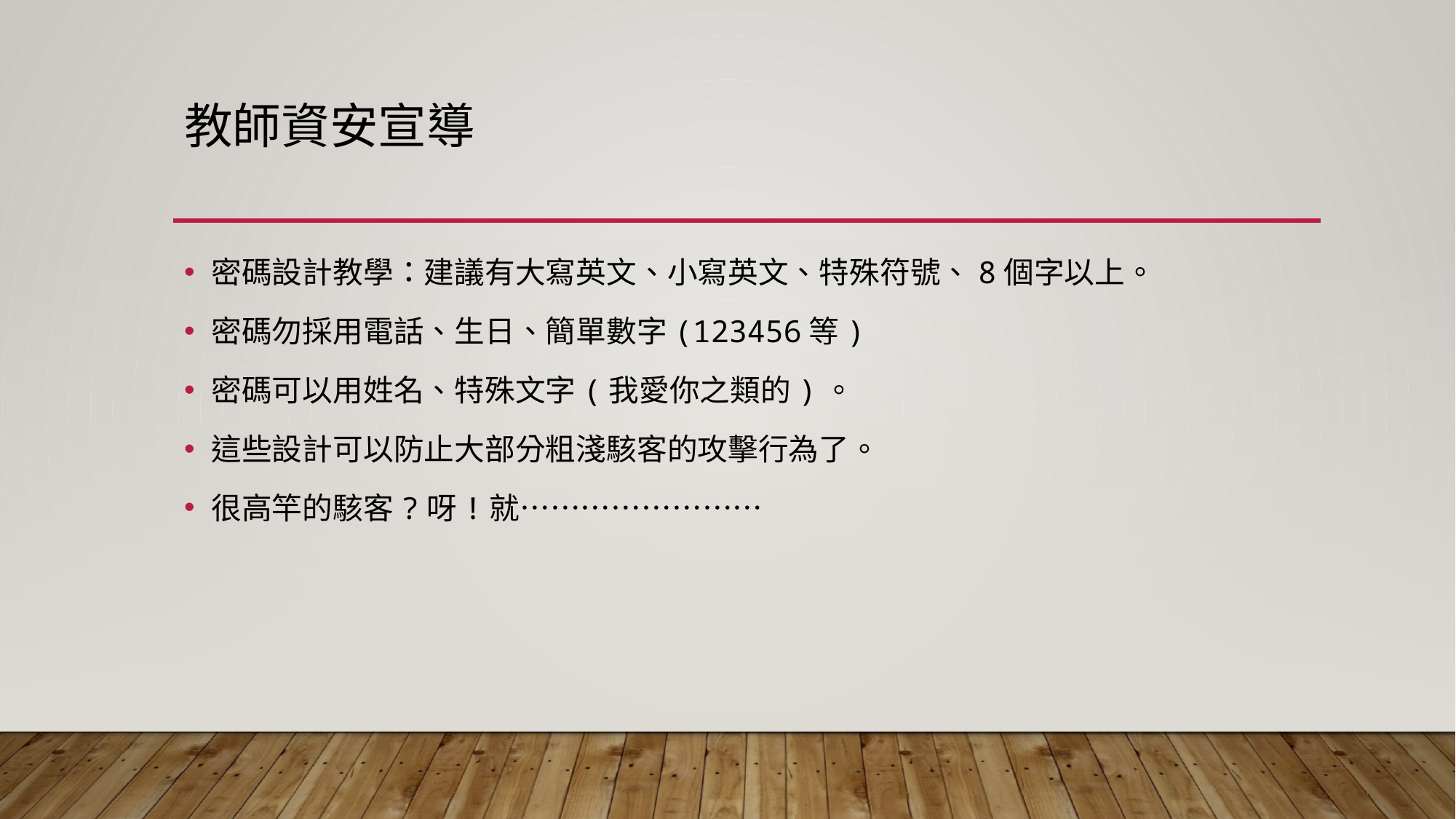

# 教師資安宣導
密碼設計教學：建議有大寫英文、小寫英文、特殊符號、8個字以上。
密碼勿採用電話、生日、簡單數字(123456等)
密碼可以用姓名、特殊文字(我愛你之類的)。
這些設計可以防止大部分粗淺駭客的攻擊行為了。
很高竿的駭客?呀!就……………………